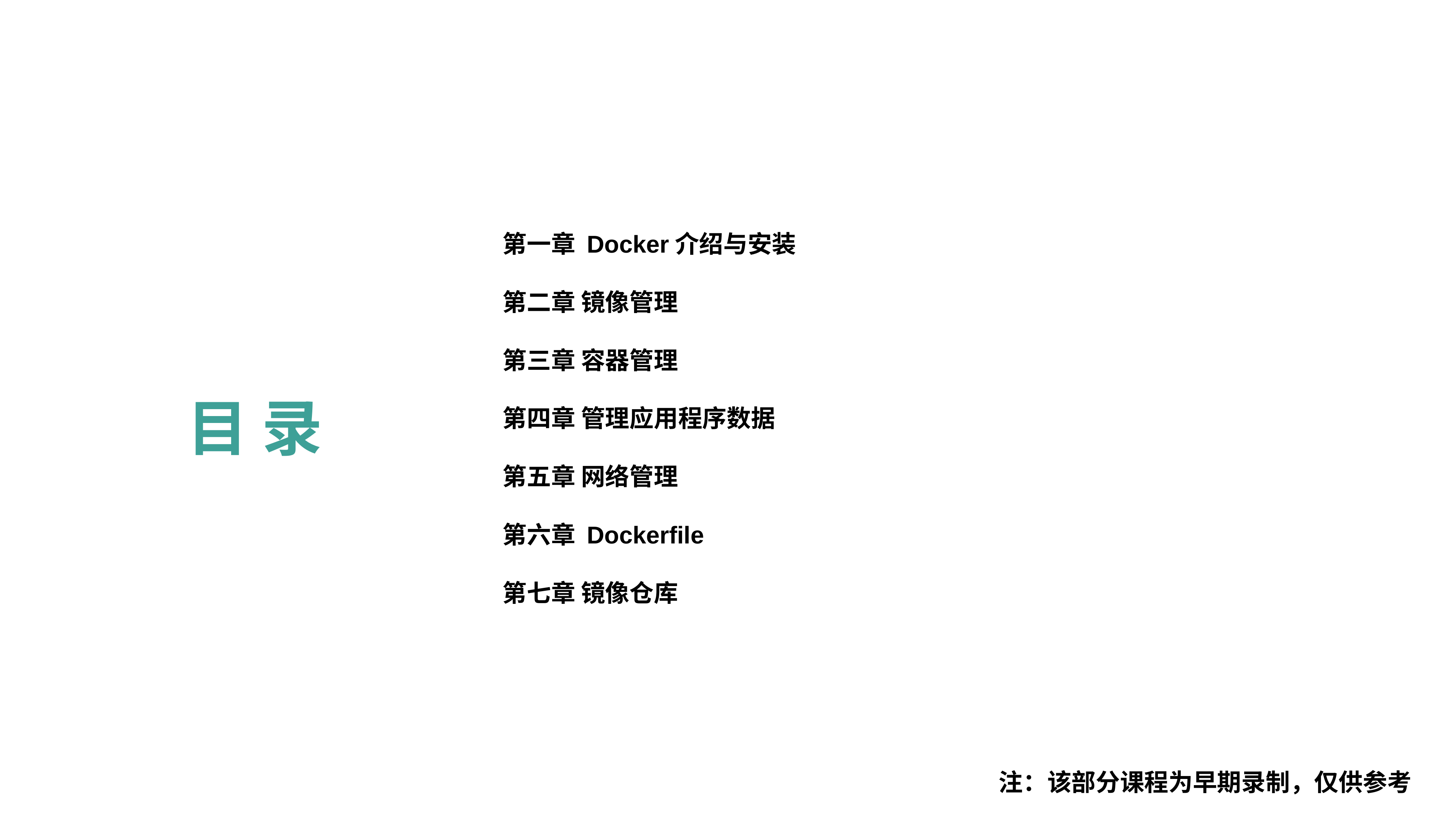

第一章 Docker介绍与安装
第二章 镜像管理
第三章 容器管理
第四章 管理应用程序数据
第五章 网络管理
第六章 Dockerfile
第七章 镜像仓库
目 录
注：该部分课程为早期录制，仅供参考